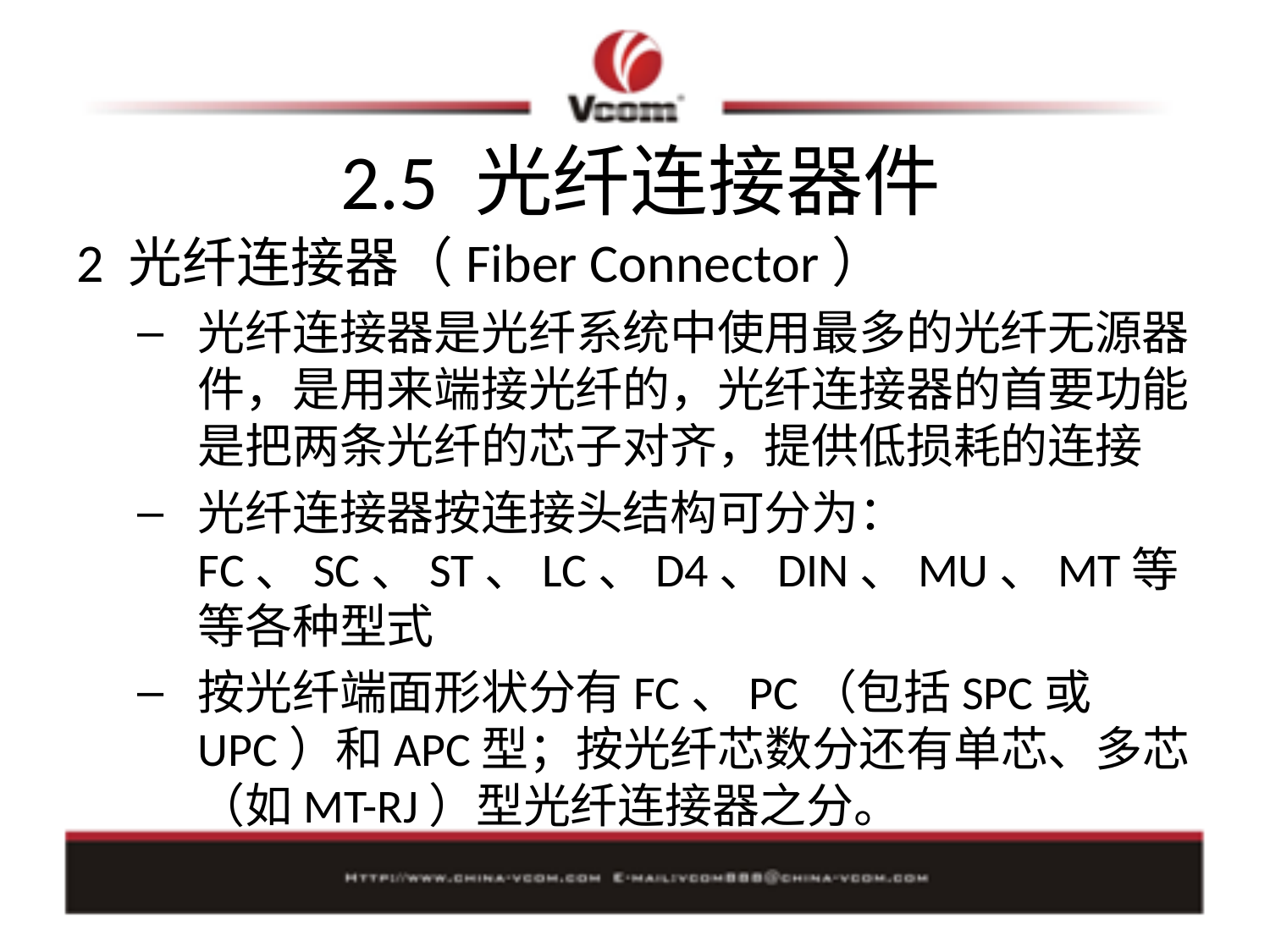

# 2.5 光纤连接器件
2 光纤连接器（Fiber Connector）
光纤连接器是光纤系统中使用最多的光纤无源器件，是用来端接光纤的，光纤连接器的首要功能是把两条光纤的芯子对齐，提供低损耗的连接
光纤连接器按连接头结构可分为：FC、SC、ST、LC、D4、DIN、MU、MT等等各种型式
按光纤端面形状分有FC、PC（包括SPC或UPC）和APC型；按光纤芯数分还有单芯、多芯（如MT-RJ）型光纤连接器之分。